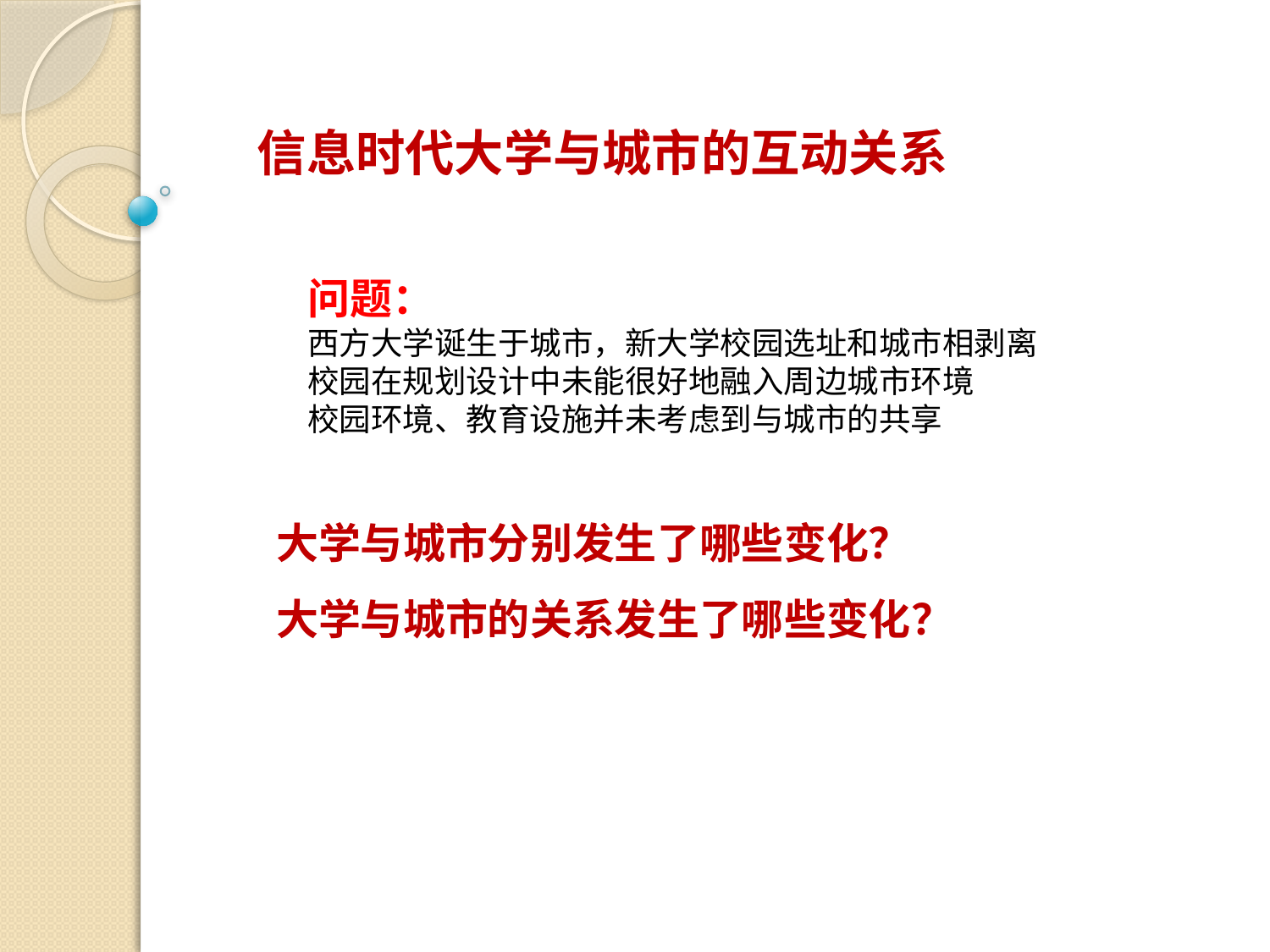

信息时代大学与城市的互动关系
问题：
西方大学诞生于城市，新大学校园选址和城市相剥离
校园在规划设计中未能很好地融入周边城市环境
校园环境、教育设施并未考虑到与城市的共享

大学与城市分别发生了哪些变化？
大学与城市的关系发生了哪些变化？